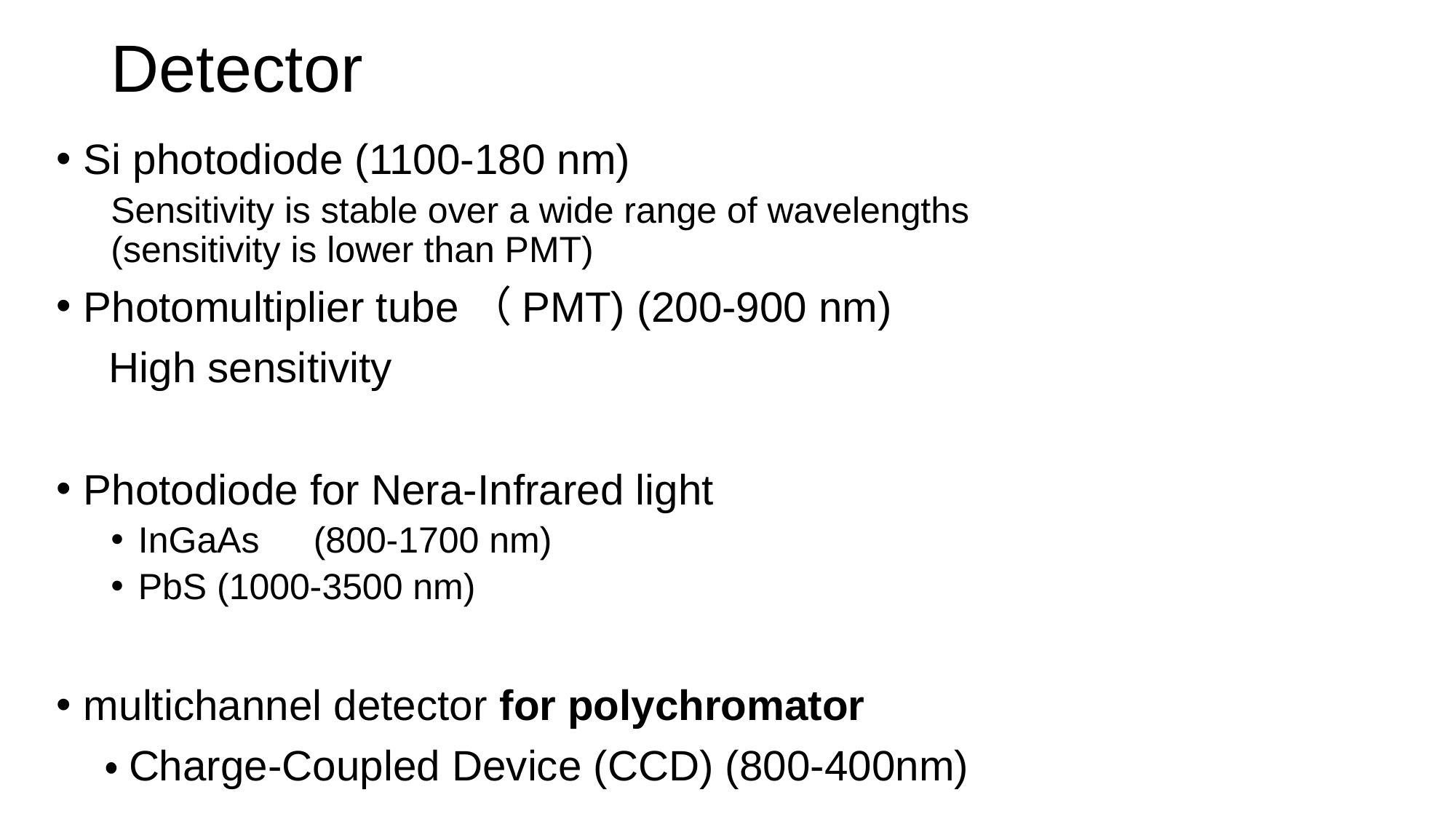

# Detector
Si photodiode (1100-180 nm)
Sensitivity is stable over a wide range of wavelengths (sensitivity is lower than PMT)
Photomultiplier tube（PMT) (200-900 nm)
　High sensitivity

Photodiode for Nera-Infrared light
InGaAs　(800-1700 nm)
PbS (1000-3500 nm)

multichannel detector for polychromator
    ・Charge-Coupled Device (CCD) (800-400nm)